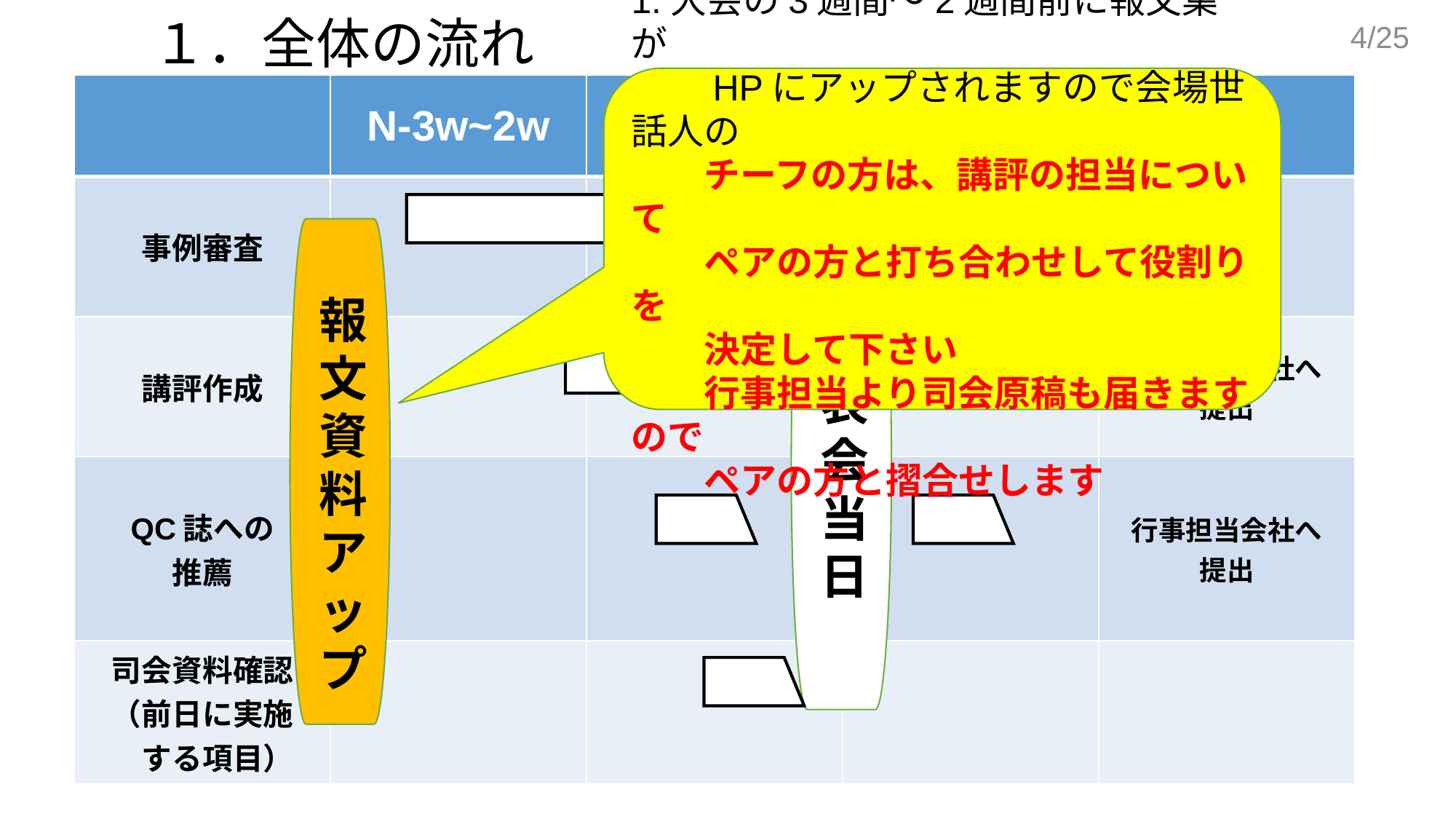

１．全体の流れ
4/25
1.大会の3週間～2週間前に報文集が
　　HPにアップされますので会場世話人の
　　チーフの方は、講評の担当について
　　ペアの方と打ち合わせして役割りを
　　決定して下さい
　　行事担当より司会原稿も届きますので
　　ペアの方と摺合せします
|  | N-3w~2w | N-1w | N+1w | 備考 |
| --- | --- | --- | --- | --- |
| 事例審査 |  |  |  |  |
| 講評作成 |  |  |  | 行事担当会社へ 提出 |
| QC誌への 推薦 |  |  |  | 行事担当会社へ 提出 |
| 司会資料確認 （前日に実施 　する項目） |  |  |  |  |

報文資料アップ

発表会当日